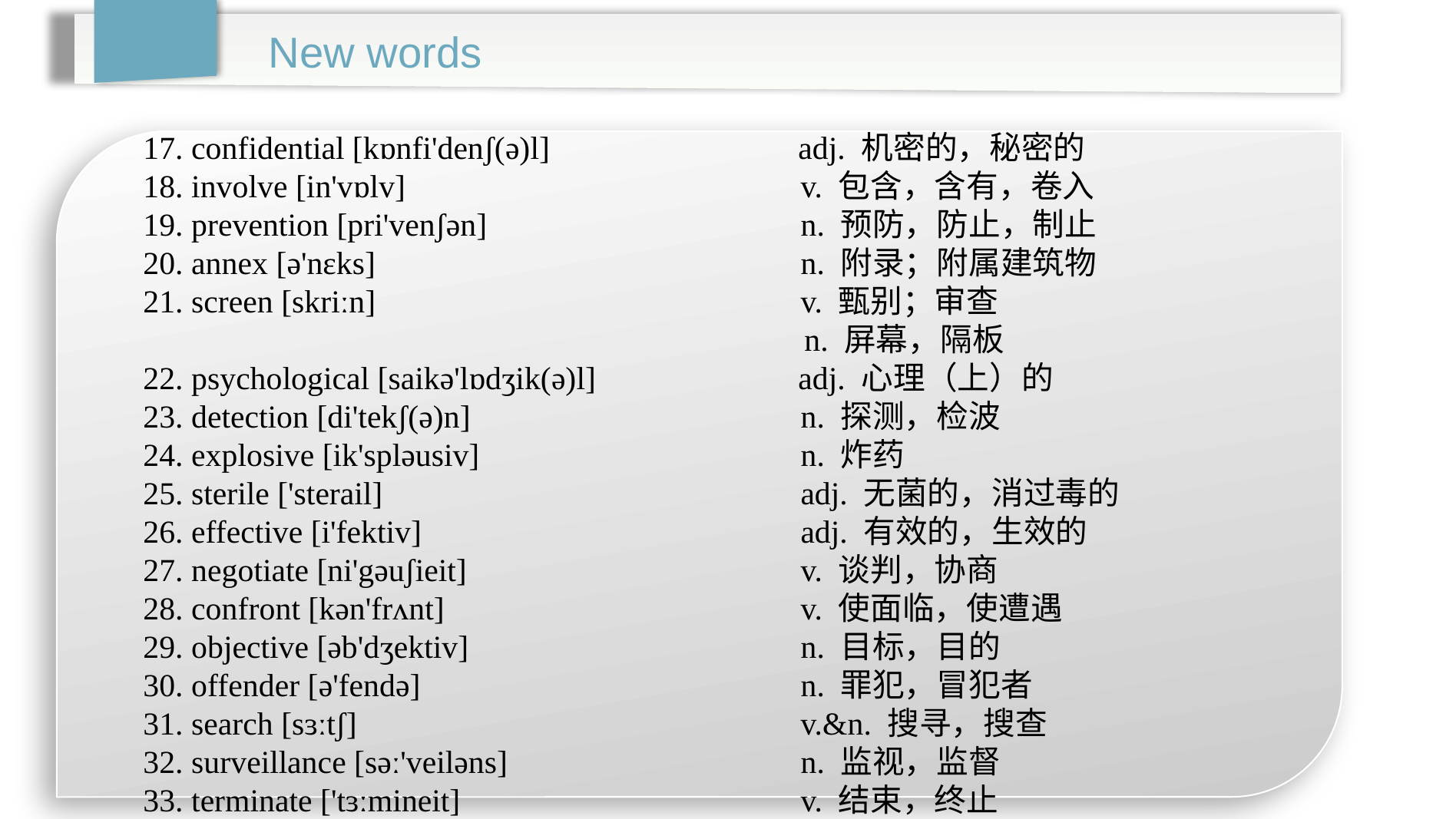

New words
17. confidential [kɒnfi'denʃ(ə)l]		              adj. 机密的，秘密的
18. involve [in'vɒlv]				v. 包含，含有，卷入
19. prevention [pri'venʃən]			n. 预防，防止，制止
20. annex [ə'nɛks]				n. 附录；附属建筑物
21. screen [skriːn]				v. 甄别；审查
                                                                                  n. 屏幕，隔板
22. psychological [saikə'lɒdʒik(ə)l]	              adj. 心理（上）的
23. detection [di'tekʃ(ə)n]			n. 探测，检波
24. explosive [ik'spləusiv]			n. 炸药
25. sterile ['sterail]				adj. 无菌的，消过毒的
26. effective [i'fektiv]				adj. 有效的，生效的
27. negotiate [ni'gəuʃieit]			v. 谈判，协商
28. confront [kən'frʌnt]				v. 使面临，使遭遇
29. objective [əb'dʒektiv]			n. 目标，目的
30. offender [ə'fendə]				n. 罪犯，冒犯者
31. search [sɜːtʃ]				v.&n. 搜寻，搜查
32. surveillance [səː'veiləns]			n. 监视，监督
33. terminate ['tɜːmineit]			v. 结束，终止